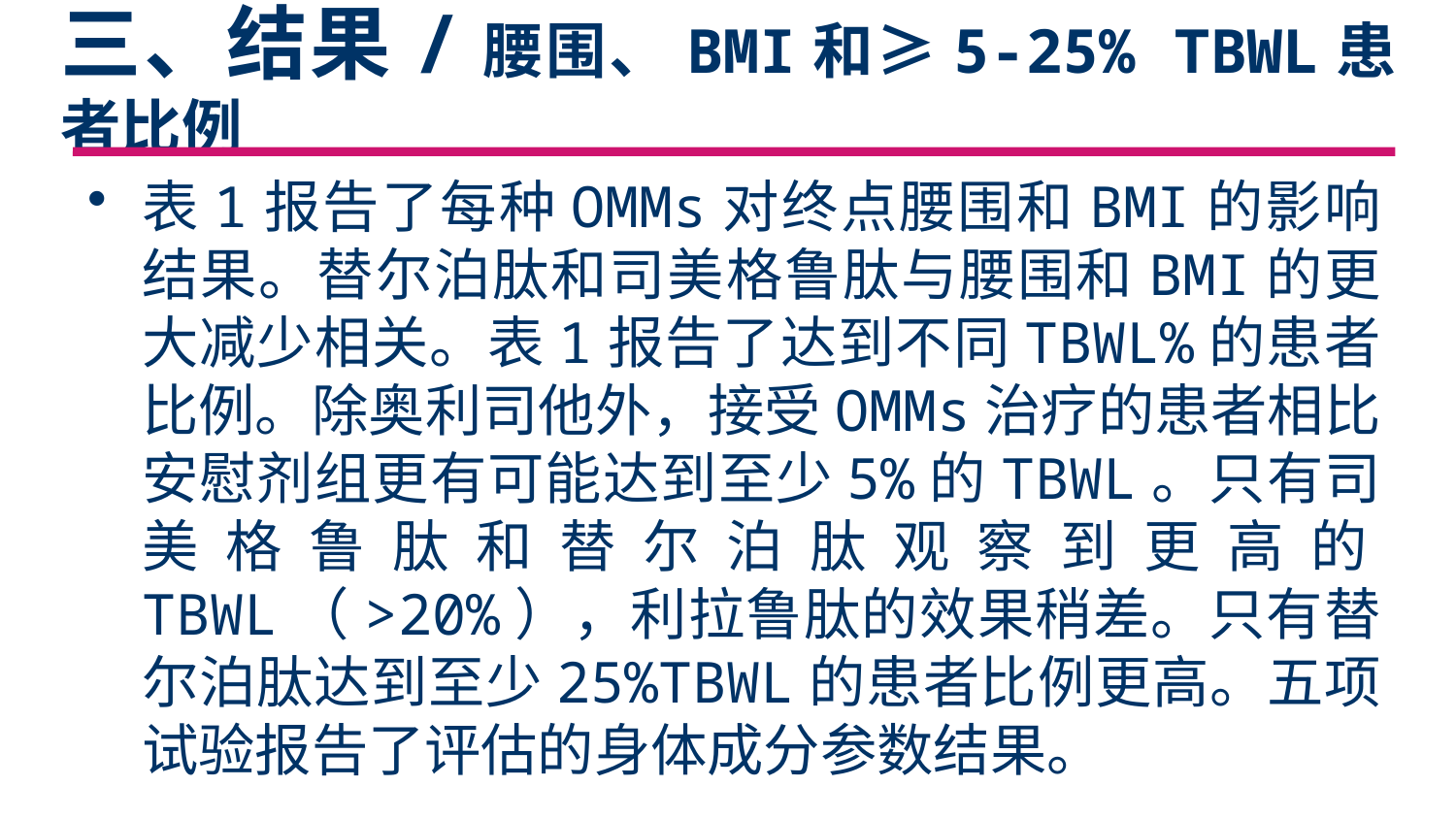

# 三、结果/腰围、BMI和≥5-25% TBWL患者比例

表1报告了每种OMMs对终点腰围和BMI的影响结果。替尔泊肽和司美格鲁肽与腰围和BMI的更大减少相关。表1报告了达到不同TBWL%的患者比例。除奥利司他外，接受OMMs治疗的患者相比安慰剂组更有可能达到至少5%的TBWL。只有司美格鲁肽和替尔泊肽观察到更高的TBWL（>20%），利拉鲁肽的效果稍差。只有替尔泊肽达到至少25%TBWL的患者比例更高。五项试验报告了评估的身体成分参数结果。